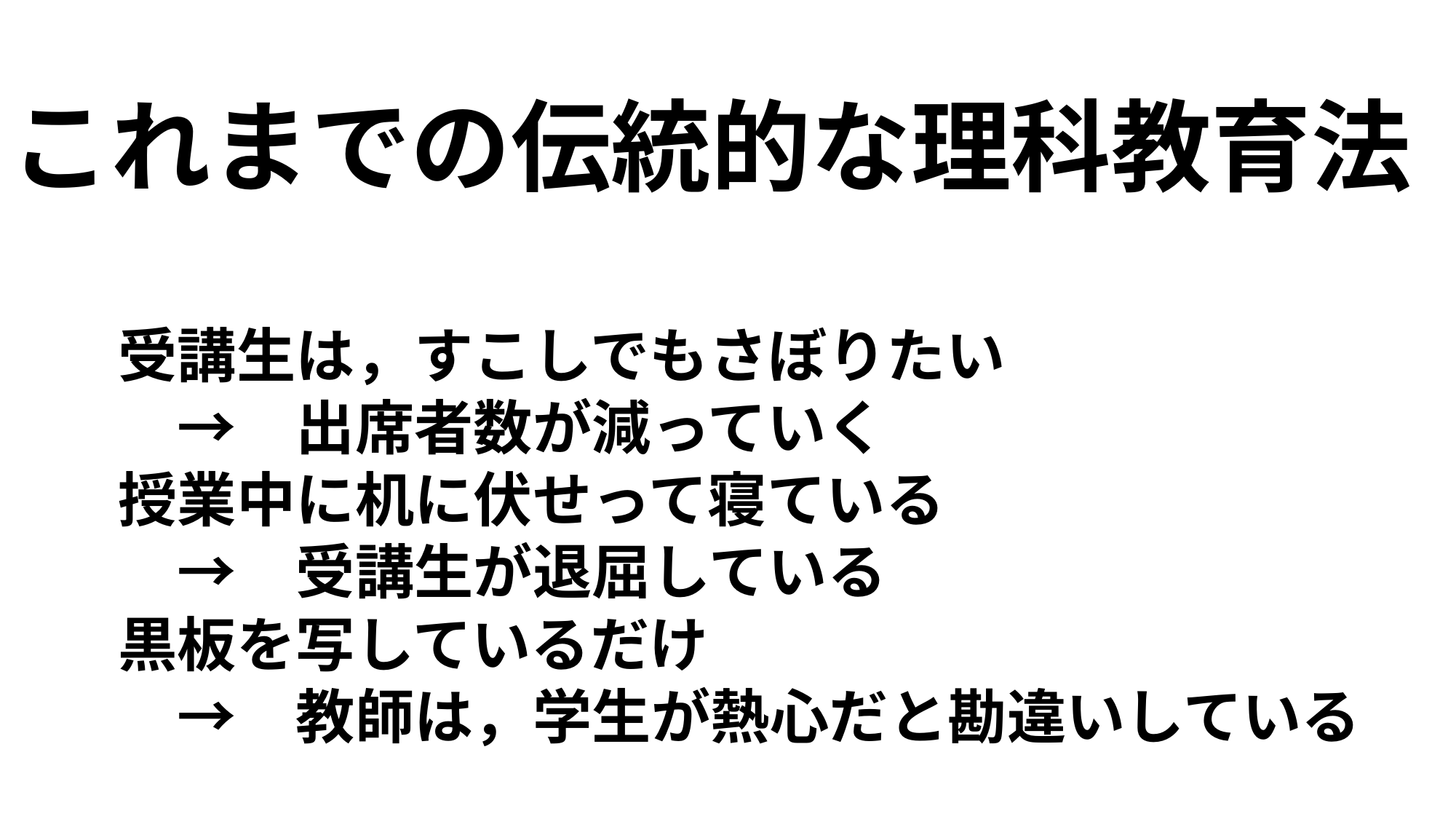

これまでの伝統的な理科教育法

受講生は，すこしでもさぼりたい
　→　出席者数が減っていく
授業中に机に伏せって寝ている
　→　受講生が退屈している
黒板を写しているだけ
　→　教師は，学生が熱心だと勘違いしている